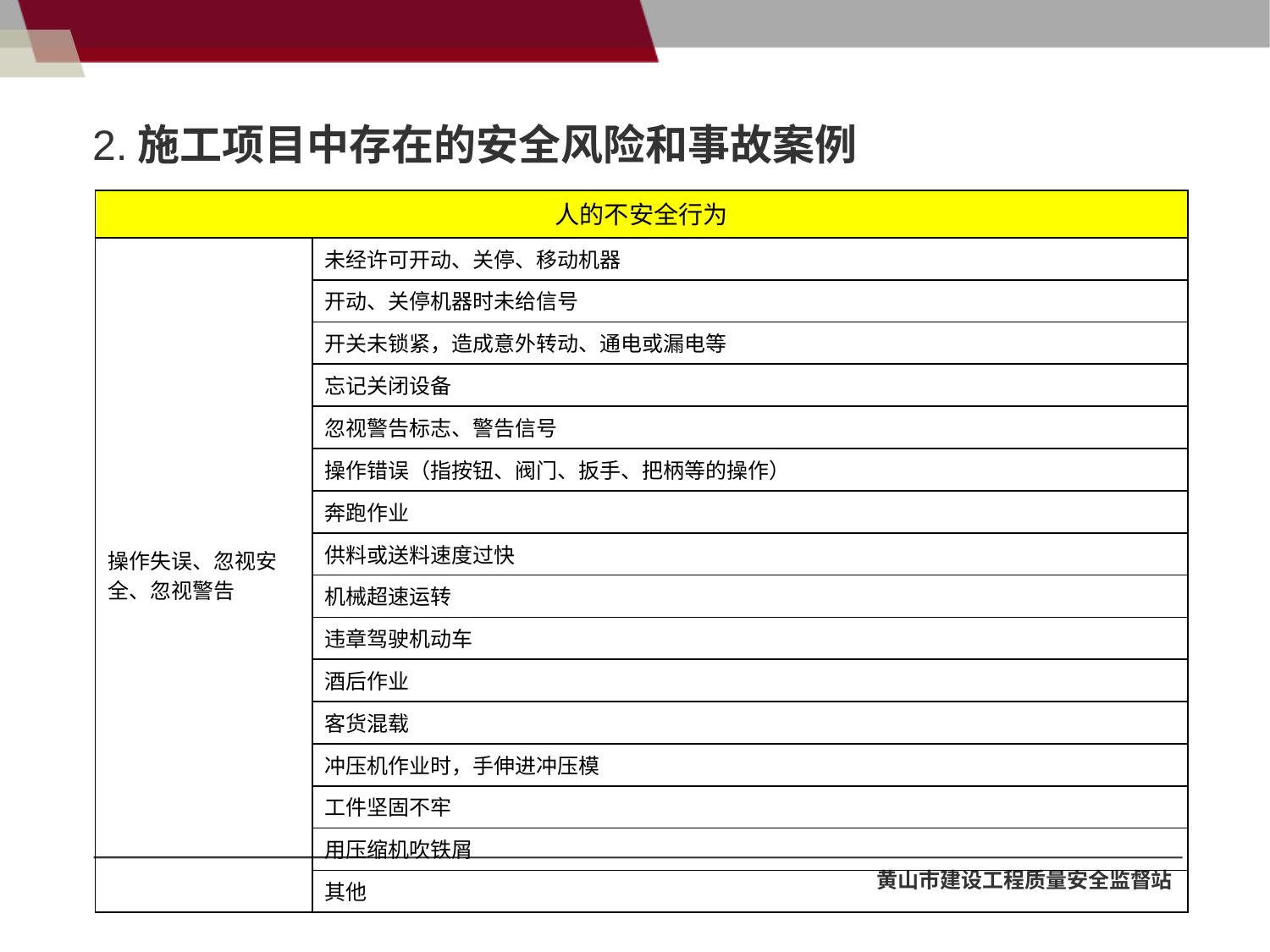

# 2.施工项目中存在的安全风险和事故案例
| 人的不安全行为 |  |
| --- | --- |
| 操作失误、忽视安全、忽视警告 | 未经许可开动、关停、移动机器 |
|  | 开动、关停机器时未给信号 |
|  | 开关未锁紧，造成意外转动、通电或漏电等 |
|  | 忘记关闭设备 |
|  | 忽视警告标志、警告信号 |
|  | 操作错误（指按钮、阀门、扳手、把柄等的操作） |
|  | 奔跑作业 |
|  | 供料或送料速度过快 |
|  | 机械超速运转 |
|  | 违章驾驶机动车 |
|  | 酒后作业 |
|  | 客货混载 |
|  | 冲压机作业时，手伸进冲压模 |
|  | 工件坚固不牢 |
|  | 用压缩机吹铁屑 |
|  | 其他 |